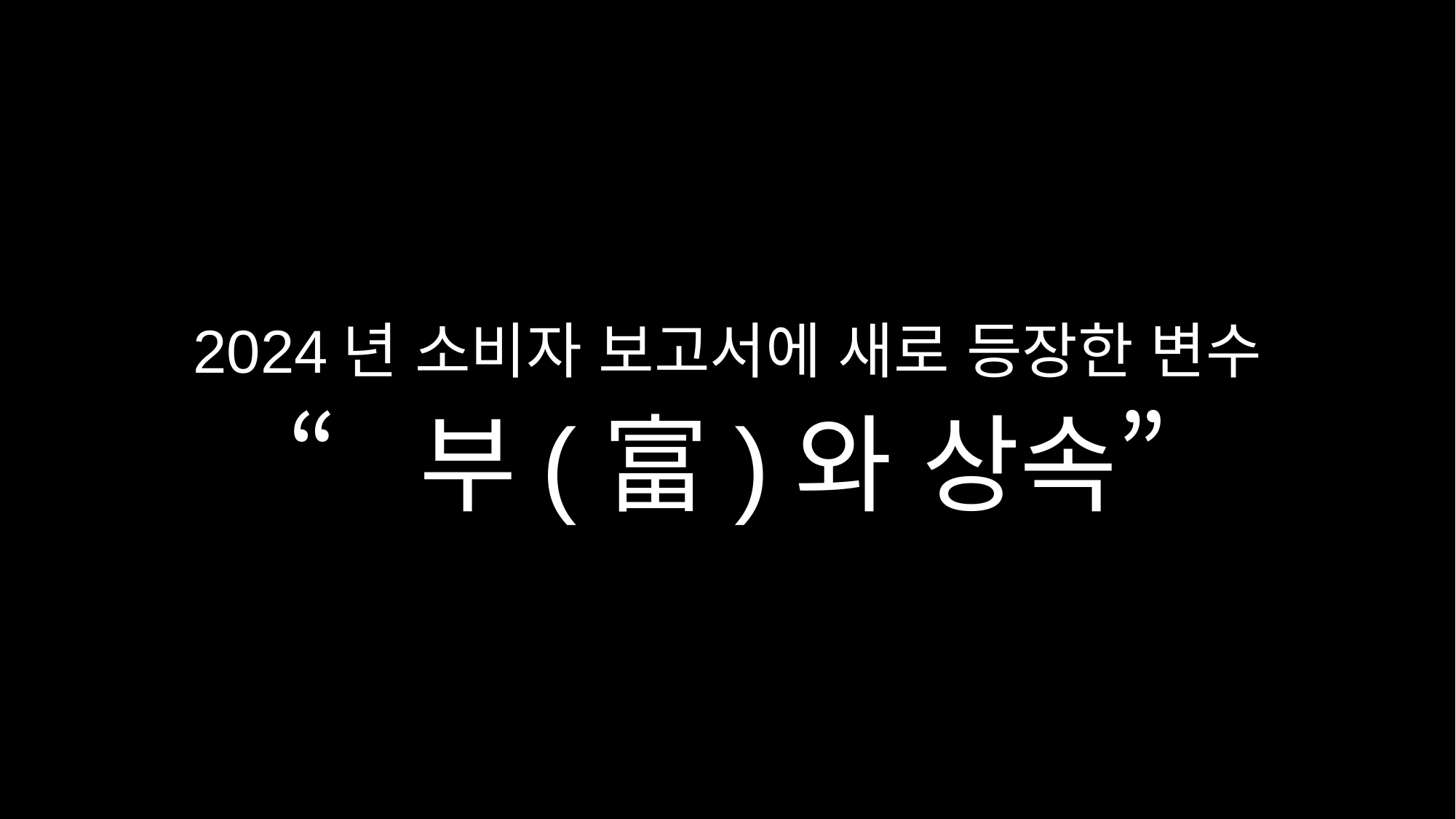

2024년 소비자 보고서에 새로 등장한 변수
“부(富)와 상속”